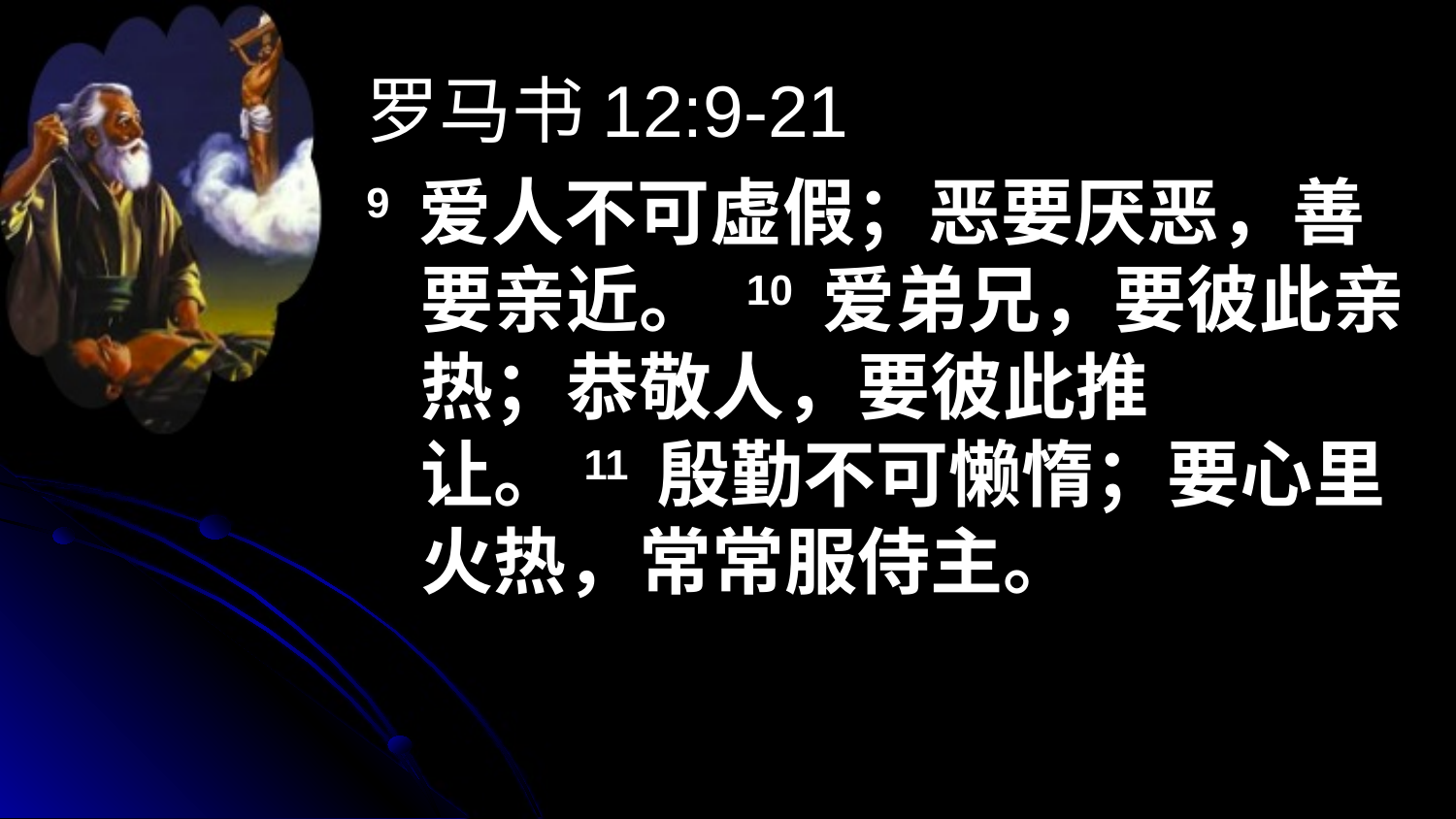

罗马书12:9-21
9 爱人不可虚假；恶要厌恶，善要亲近。 10 爱弟兄，要彼此亲热；恭敬人，要彼此推让。11 殷勤不可懒惰；要心里火热，常常服侍主。